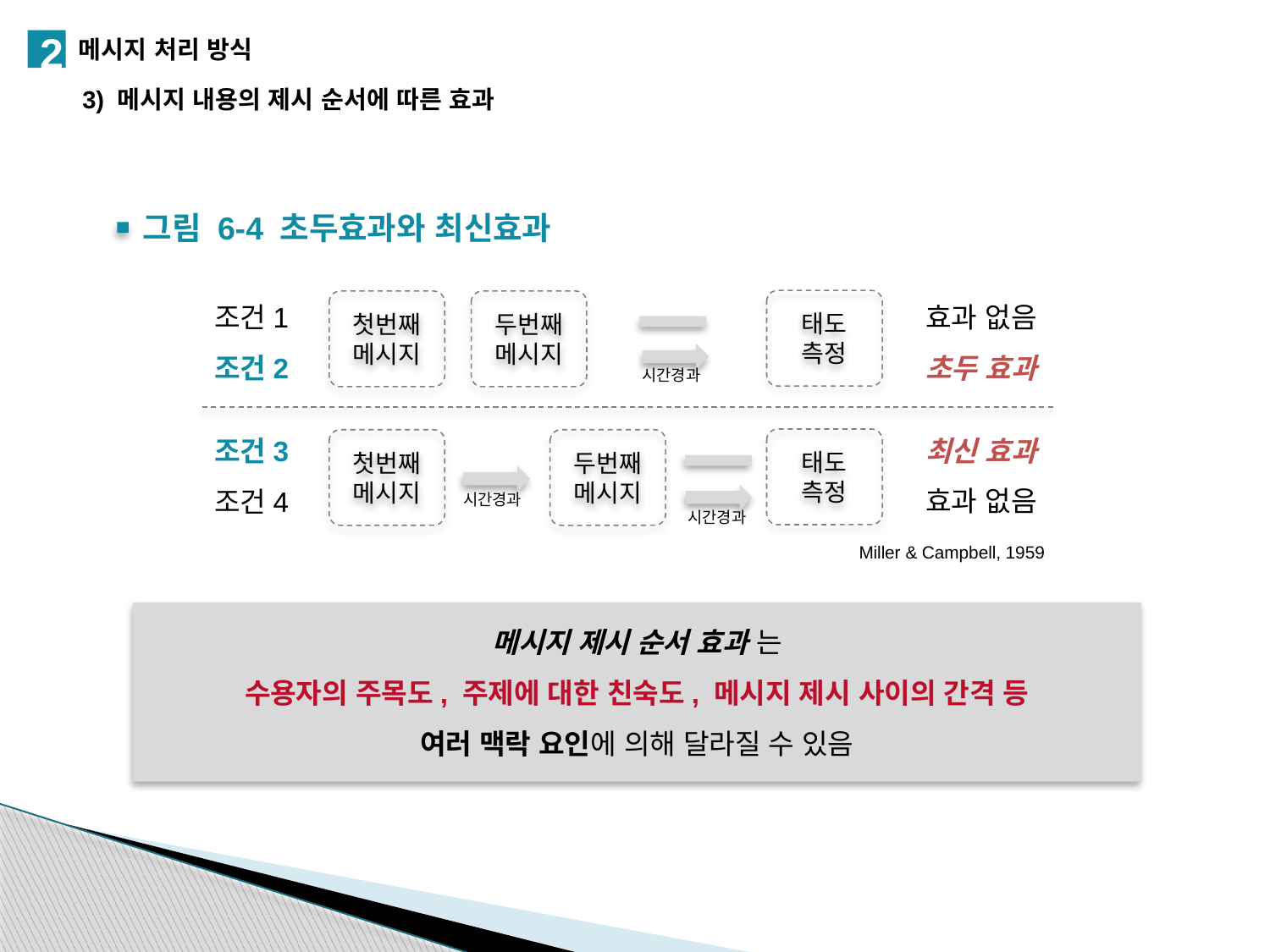

2
메시지 처리 방식

3) 메시지 내용의 제시 순서에 따른 효과
그림 6-4 초두효과와 최신효과

효과 없음
초두 효과

최신 효과
효과 없음
조건1
조건2

조건3
조건4
태도
측정
첫번째
메시지
두번째
메시지

시간경과
태도
측정
첫번째
메시지
두번째
메시지

시간경과

시간경과
Miller & Campbell, 1959
메시지 제시 순서 효과 는
수용자의 주목도, 주제에 대한 친숙도, 메시지 제시 사이의 간격 등
여러 맥락 요인에 의해 달라질 수 있음